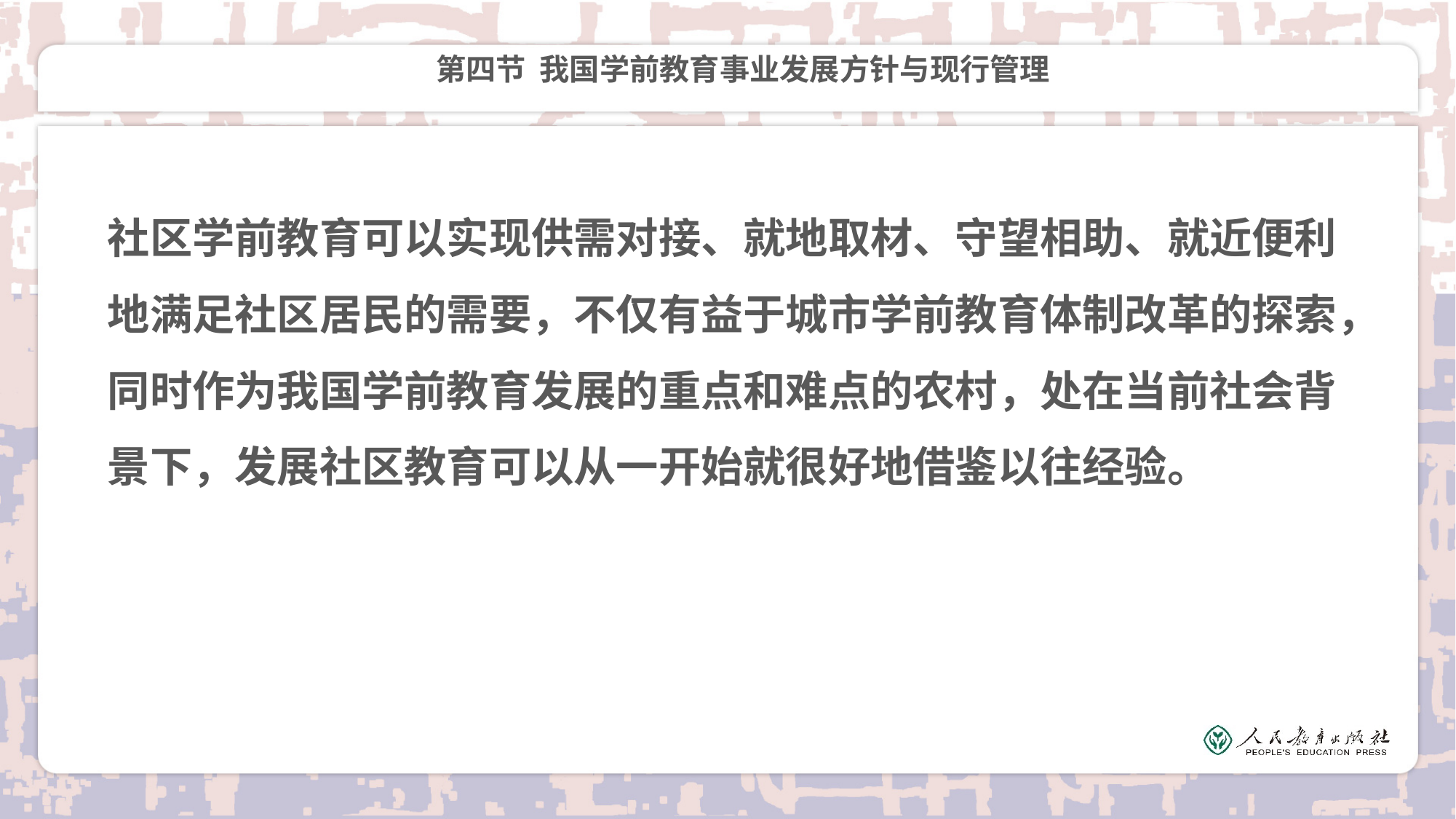

# 第四节  我国学前教育事业发展方针与现行管理
社区学前教育可以实现供需对接、就地取材、守望相助、就近便利地满足社区居民的需要，不仅有益于城市学前教育体制改革的探索，同时作为我国学前教育发展的重点和难点的农村，处在当前社会背景下，发展社区教育可以从一开始就很好地借鉴以往经验。